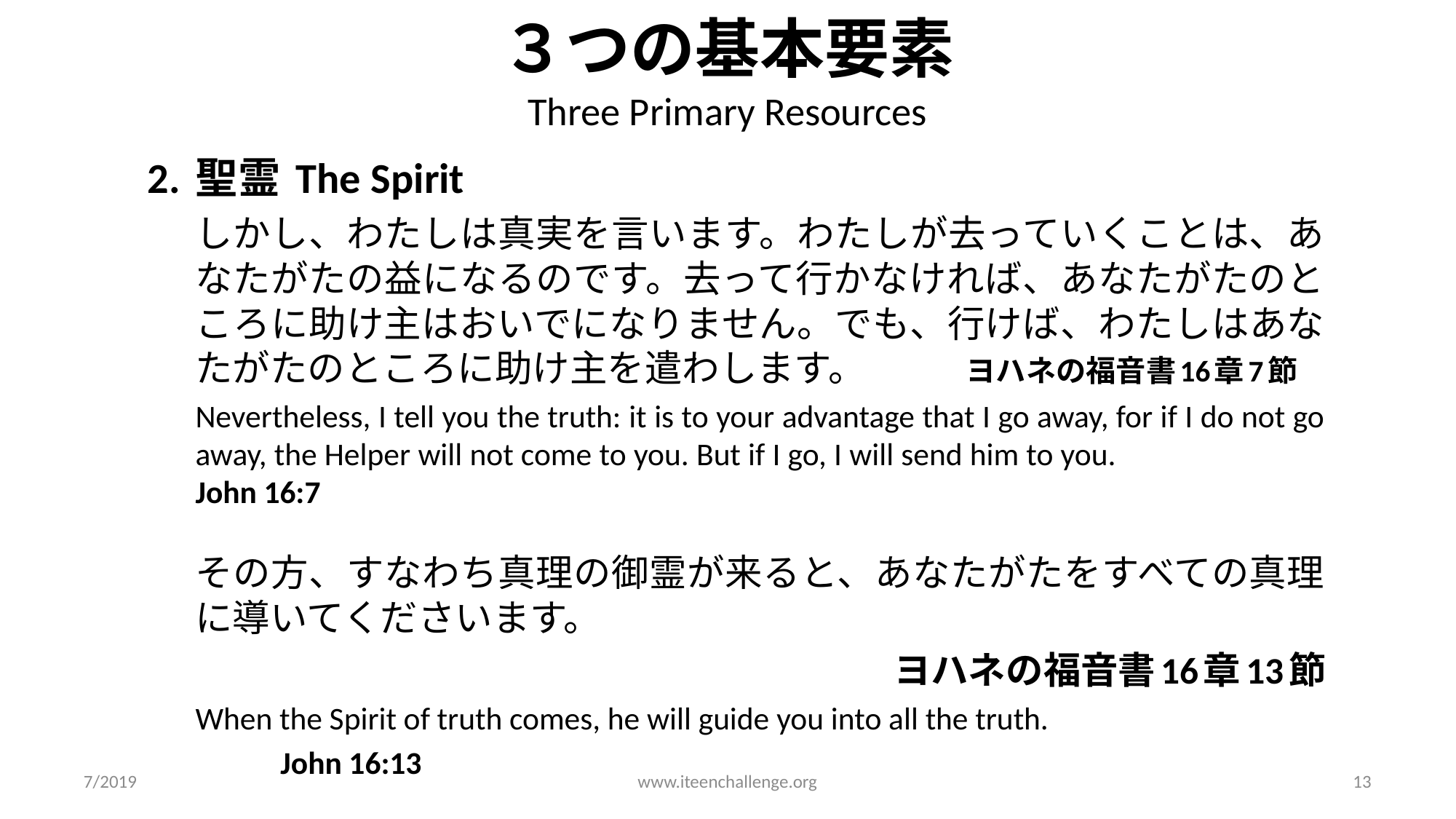

# ３つの基本要素 Three Primary Resources
2. 聖霊 The Spirit
しかし、わたしは真実を言います。わたしが去っていくことは、あなたがたの益になるのです。去って行かなければ、あなたがたのところに助け主はおいでになりません。でも、行けば、わたしはあなたがたのところに助け主を遣わします。			      ヨハネの福音書16章7節
Nevertheless, I tell you the truth: it is to your advantage that I go away, for if I do not go away, the Helper will not come to you. But if I go, I will send him to you.                             John 16:7

その方、すなわち真理の御霊が来ると、あなたがたをすべての真理に導いてくださいます。
ヨハネの福音書16章13節
When the Spirit of truth comes, he will guide you into all the truth.
				            John 16:13
7/2019
www.iteenchallenge.org
13